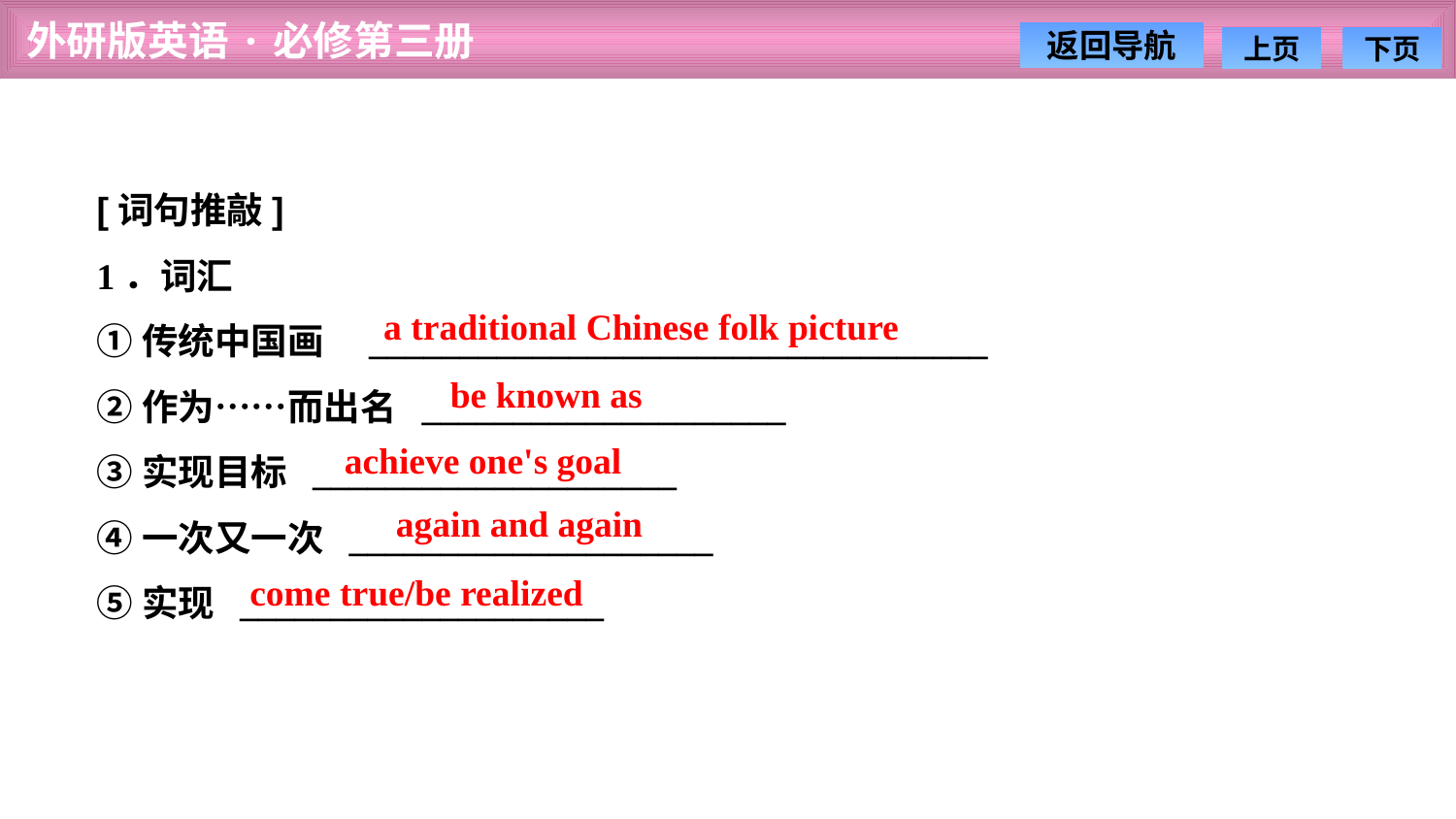

[词句推敲]
1．词汇
①传统中国画　__________________________________
②作为……而出名  ____________________
③实现目标  ____________________
④一次又一次  ____________________
⑤实现  ____________________
a traditional Chinese folk picture
be known as
achieve one's goal
again and again
come true/be realized